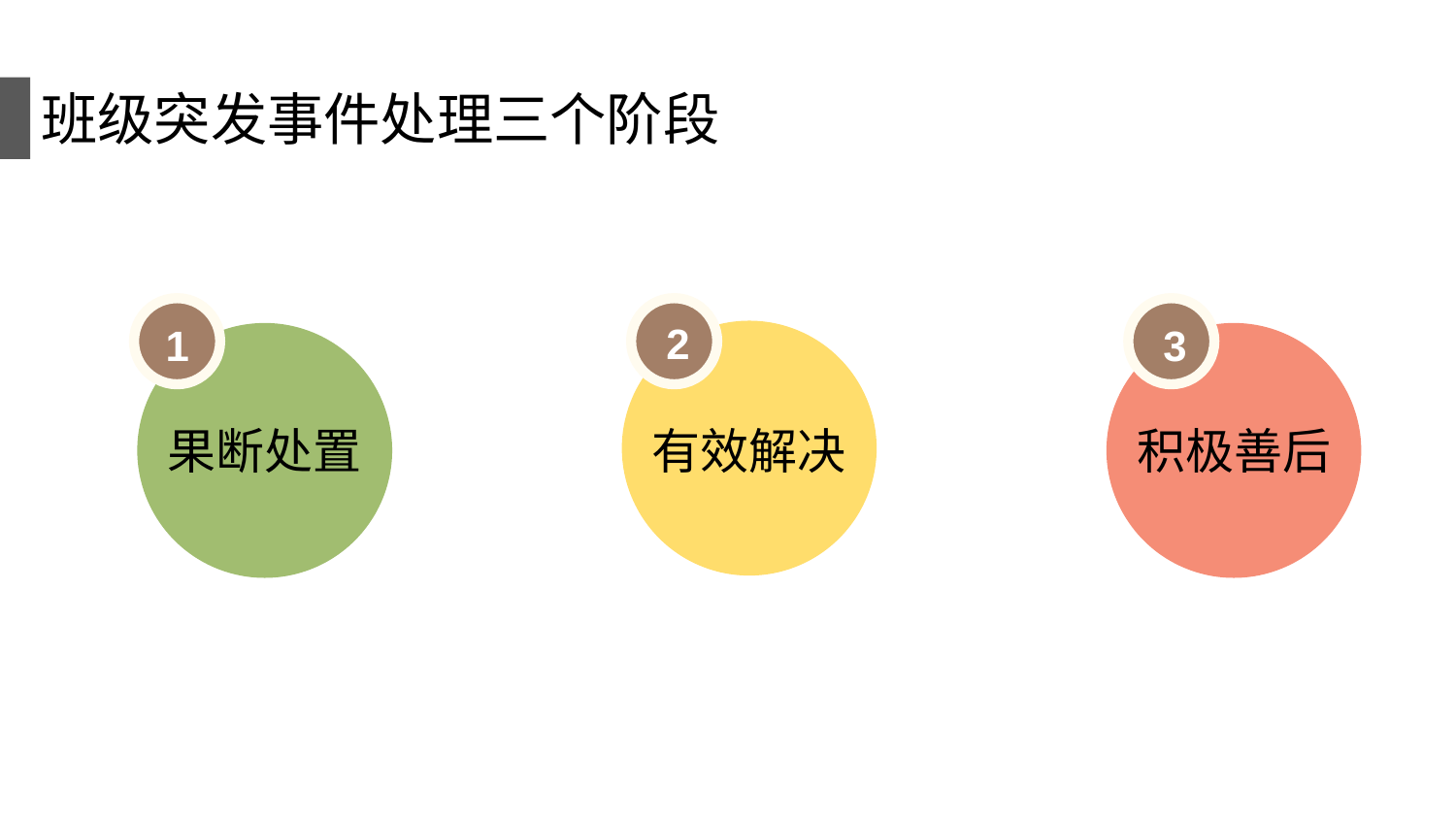

班级突发事件处理三个阶段

1

2

3

果断处置
有效解决
积极善后